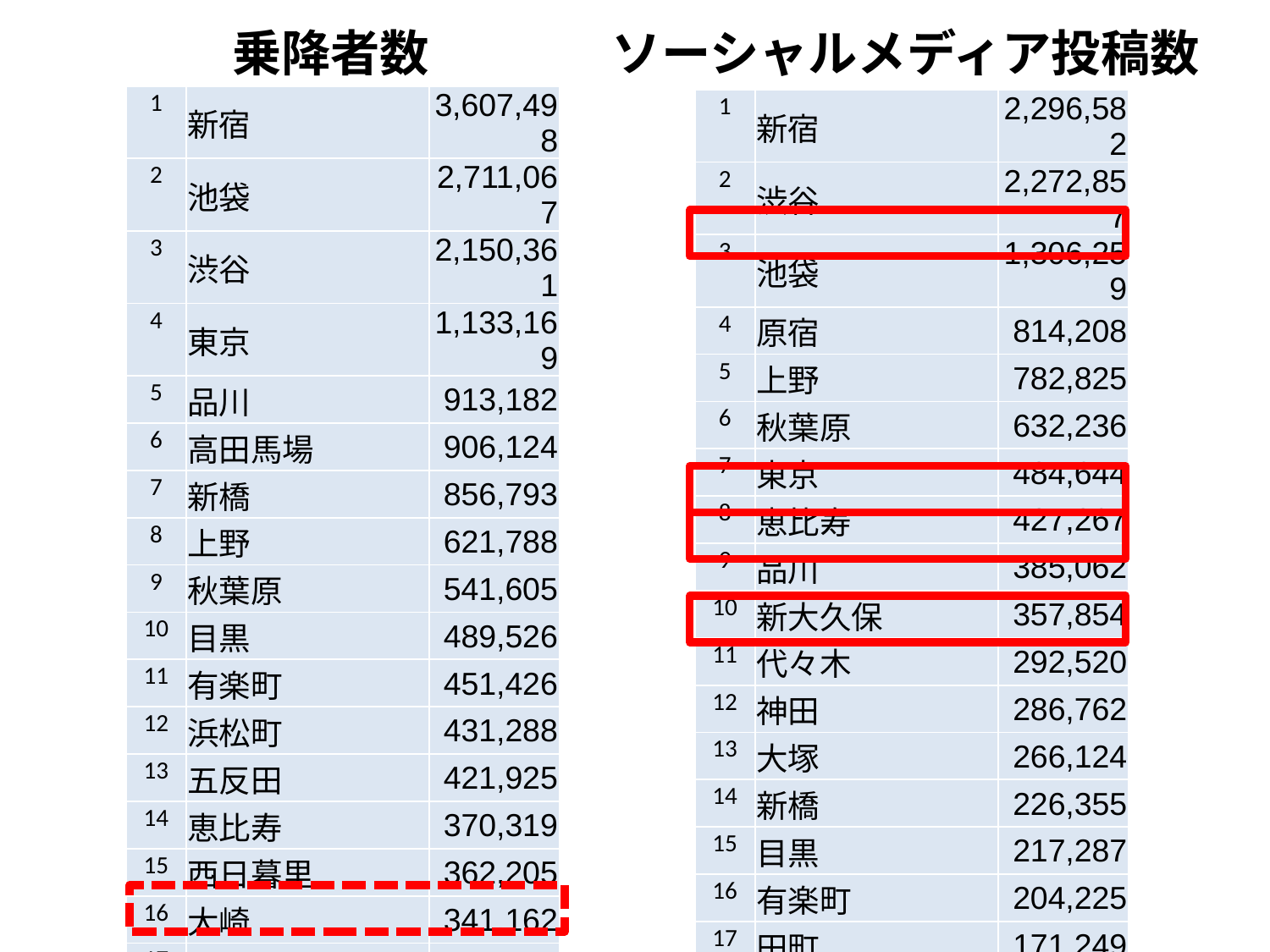

乗降者数
ソーシャルメディア投稿数
| 1 | 新宿 | 3,607,498 |
| --- | --- | --- |
| 2 | 池袋 | 2,711,067 |
| 3 | 渋谷 | 2,150,361 |
| 4 | 東京 | 1,133,169 |
| 5 | 品川 | 913,182 |
| 6 | 高田馬場 | 906,124 |
| 7 | 新橋 | 856,793 |
| 8 | 上野 | 621,788 |
| 9 | 秋葉原 | 541,605 |
| 10 | 目黒 | 489,526 |
| 11 | 有楽町 | 451,426 |
| 12 | 浜松町 | 431,288 |
| 13 | 五反田 | 421,925 |
| 14 | 恵比寿 | 370,319 |
| 15 | 西日暮里 | 362,205 |
| 16 | 大崎 | 341,162 |
| 17 | 日暮里 | 300,246 |
| 18 | 御徒町 | 270,170 |
| 19 | 神田 | 264,102 |
| 20 | 原宿 | 149,069 |
| 1 | 新宿 | 2,296,582 |
| --- | --- | --- |
| 2 | 渋谷 | 2,272,857 |
| 3 | 池袋 | 1,306,259 |
| 4 | 原宿 | 814,208 |
| 5 | 上野 | 782,825 |
| 6 | 秋葉原 | 632,236 |
| 7 | 東京 | 484,644 |
| 8 | 恵比寿 | 427,267 |
| 9 | 品川 | 385,062 |
| 10 | 新大久保 | 357,854 |
| 11 | 代々木 | 292,520 |
| 12 | 神田 | 286,762 |
| 13 | 大塚 | 266,124 |
| 14 | 新橋 | 226,355 |
| 15 | 目黒 | 217,287 |
| 16 | 有楽町 | 204,225 |
| 17 | 田町 | 171,249 |
| 18 | 高田馬場 | 165,974 |
| 19 | 五反田 | 120,198 |
| 20 | 大崎 | 104,178 |